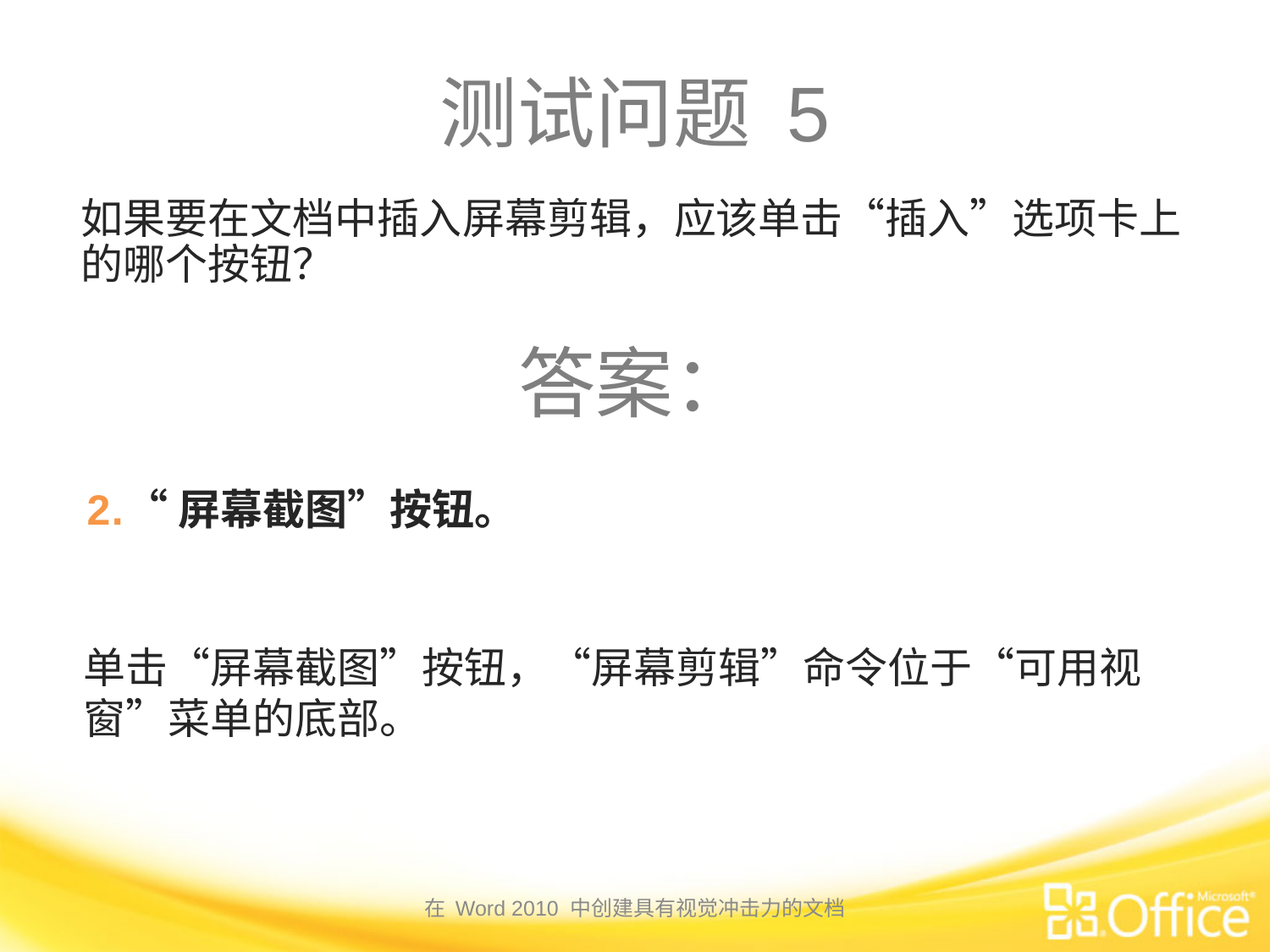

# 测试问题 5
如果要在文档中插入屏幕剪辑，应该单击“插入”选项卡上的哪个按钮？
答案：
“屏幕截图”按钮。
单击“屏幕截图”按钮，“屏幕剪辑”命令位于“可用视窗”菜单的底部。

在 Word 2010 中创建具有视觉冲击力的文档